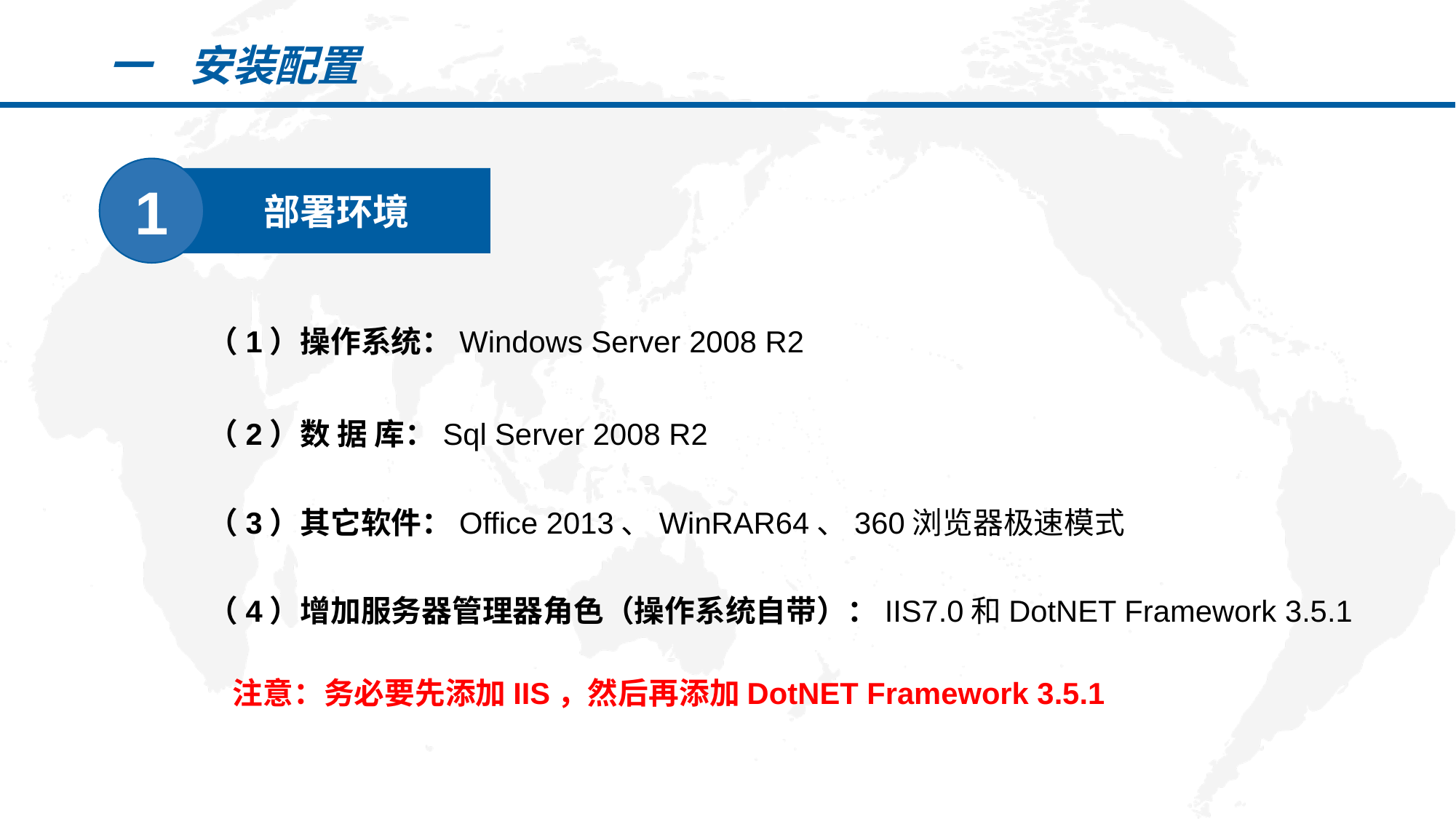

一    安装配置
1
部署环境
（1）操作系统：Windows Server 2008 R2
（2）数 据 库：Sql Server 2008 R2
（3）其它软件：Office 2013、WinRAR64、360浏览器极速模式
（4）增加服务器管理器角色（操作系统自带）：IIS7.0和DotNET Framework 3.5.1
注意：务必要先添加IIS，然后再添加DotNET Framework 3.5.1